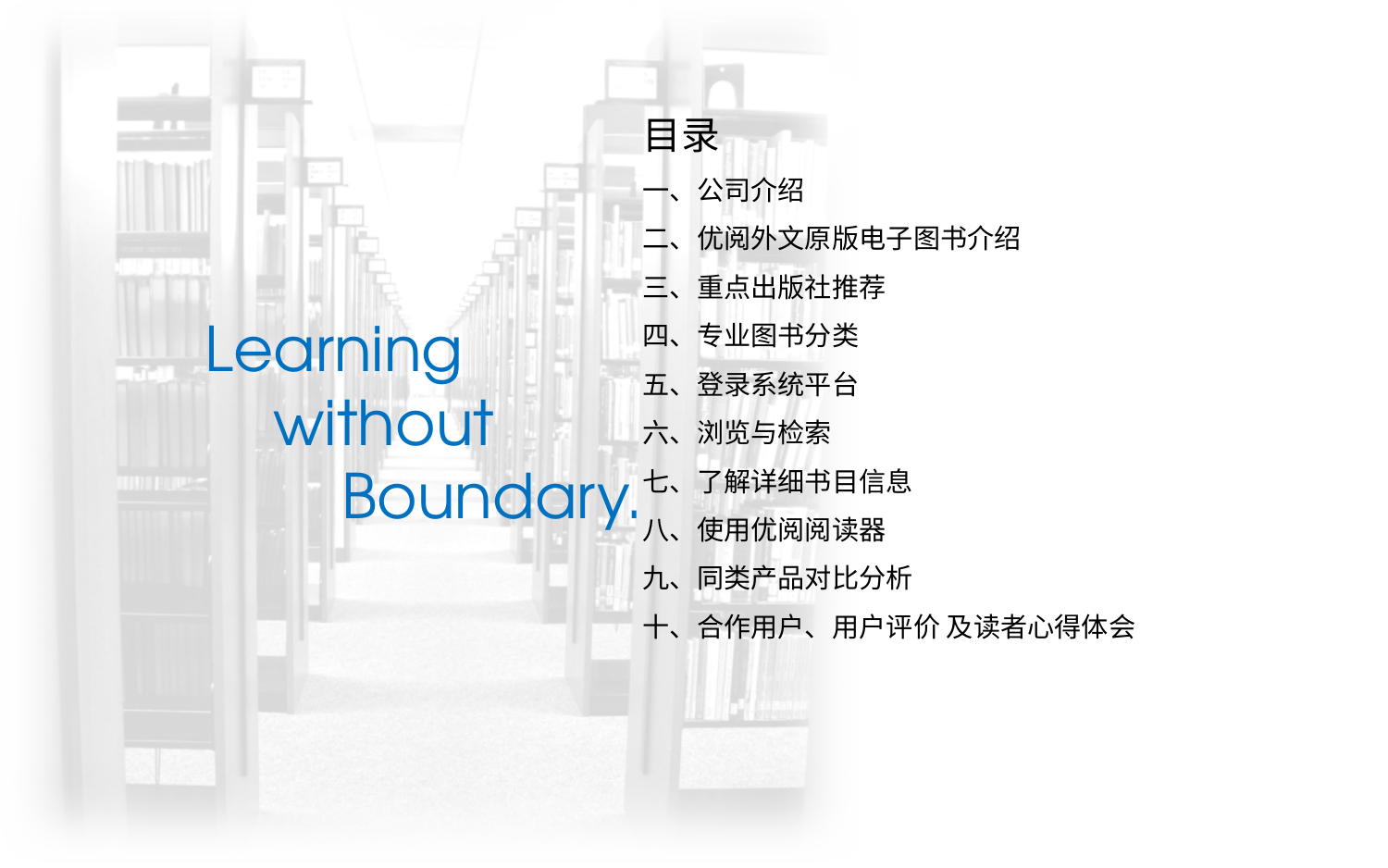

目录
一、公司介绍
二、优阅外文原版电子图书介绍
三、重点出版社推荐
四、专业图书分类
五、登录系统平台
六、浏览与检索
七、了解详细书目信息
八、使用优阅阅读器
九、同类产品对比分析
十、合作用户、用户评价 及读者心得体会

Learning
    without
        Boundary.